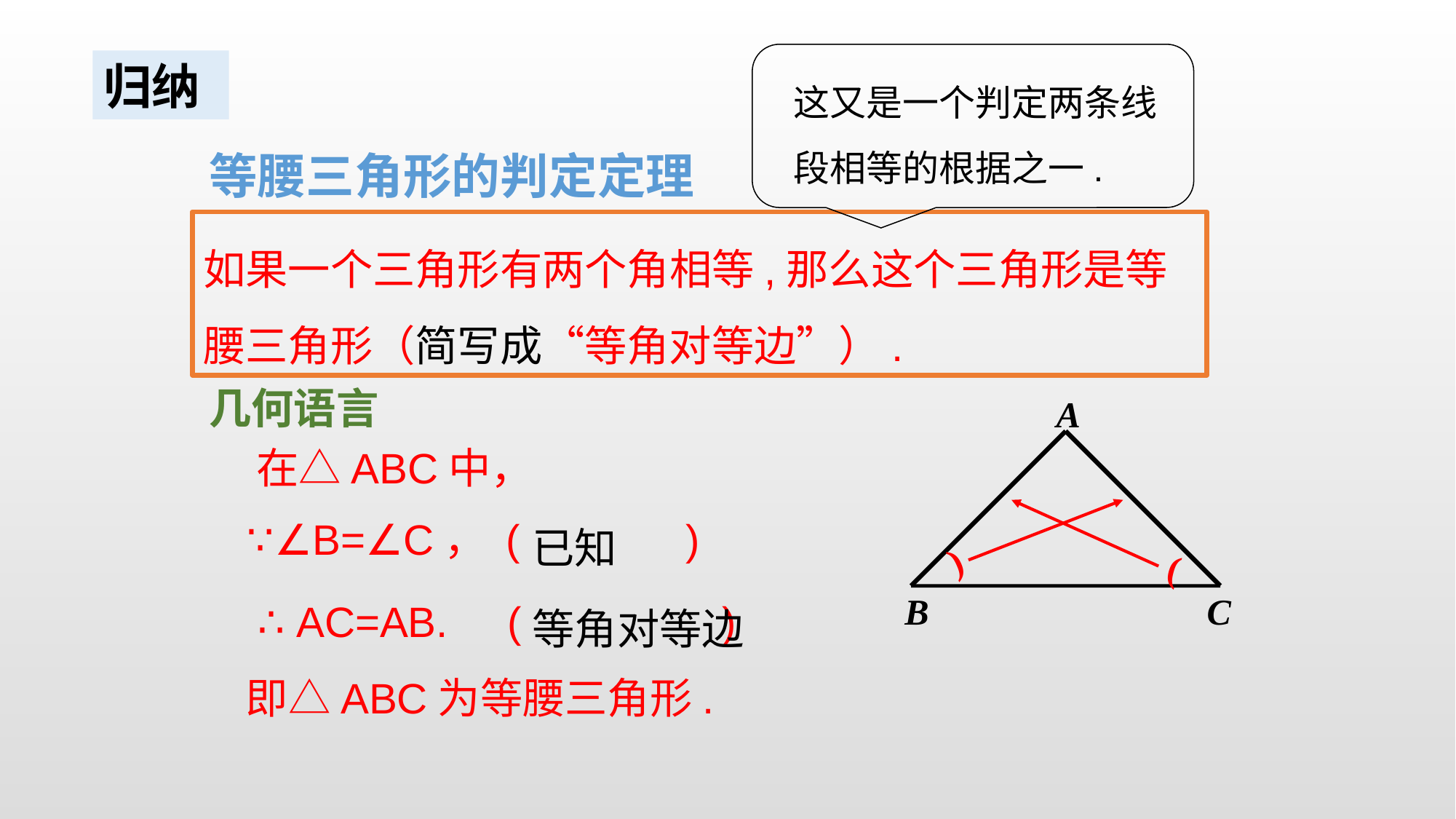

这又是一个判定两条线段相等的根据之一.
归纳
等腰三角形的判定定理
如果一个三角形有两个角相等,那么这个三角形是等腰三角形（简写成“等角对等边”）.
几何语言
A

B
C

 在△ABC中，

∵∠B=∠C， (              )
已知
(
(
 ∴ AC=AB.     (                 )
即△ABC为等腰三角形.
等角对等边